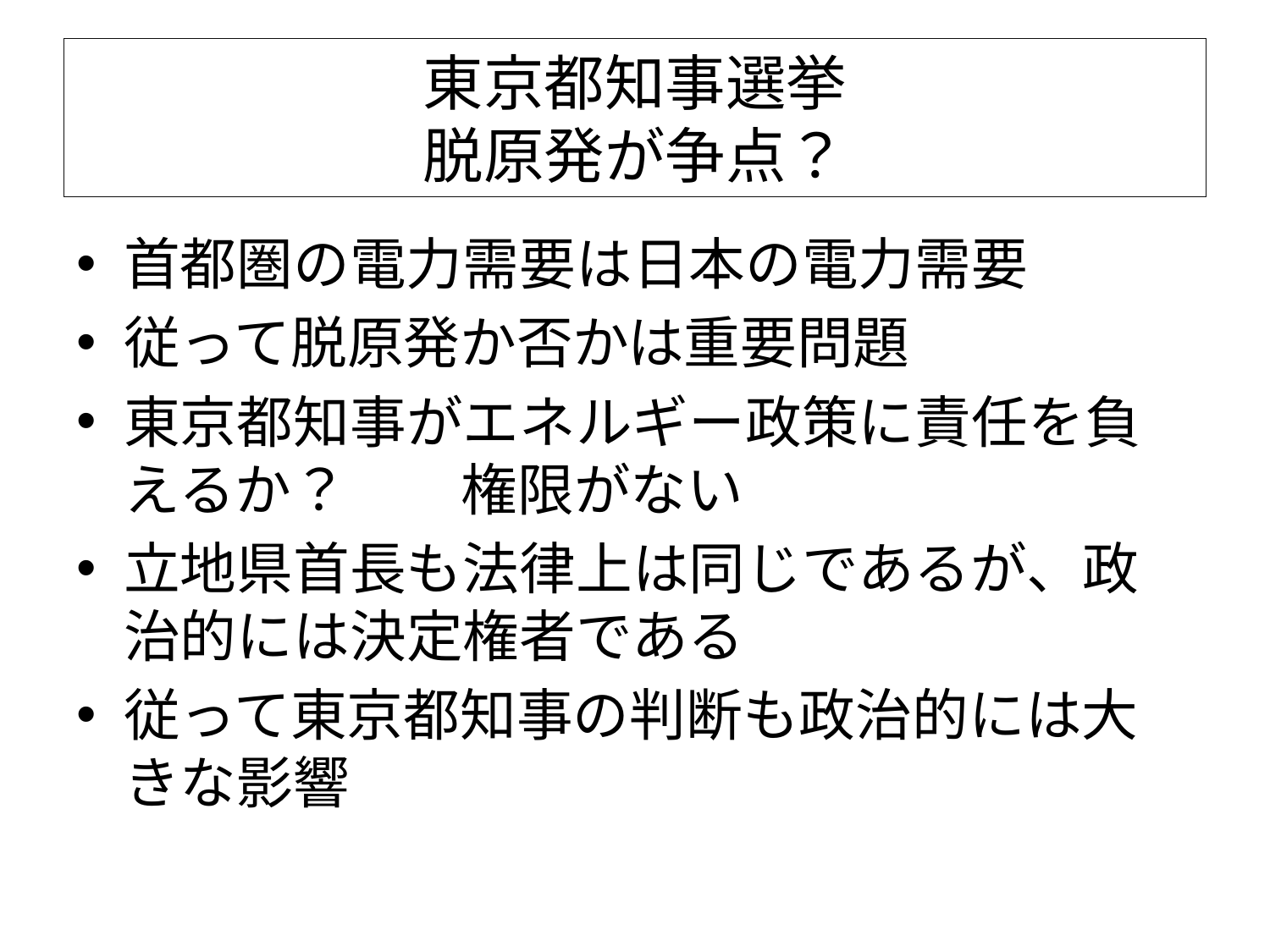

# 東京都知事選挙 脱原発が争点？
首都圏の電力需要は日本の電力需要
従って脱原発か否かは重要問題
東京都知事がエネルギー政策に責任を負えるか？　　権限がない
立地県首長も法律上は同じであるが、政治的には決定権者である
従って東京都知事の判断も政治的には大きな影響